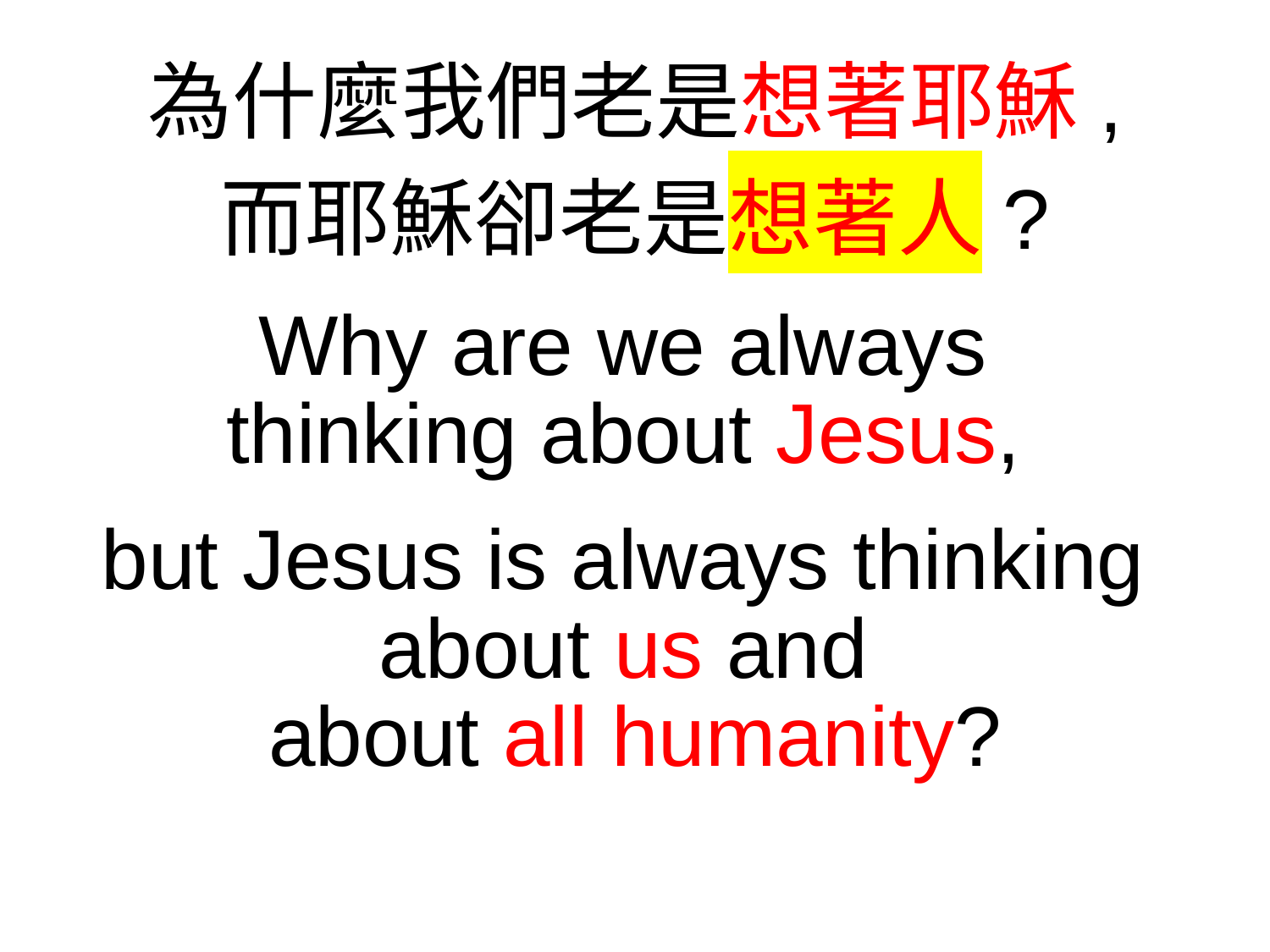

為什麼我們老是想著耶穌,
而耶穌卻老是想著人?
Why are we always
thinking about Jesus,
but Jesus is always thinking
about us and
about all humanity?